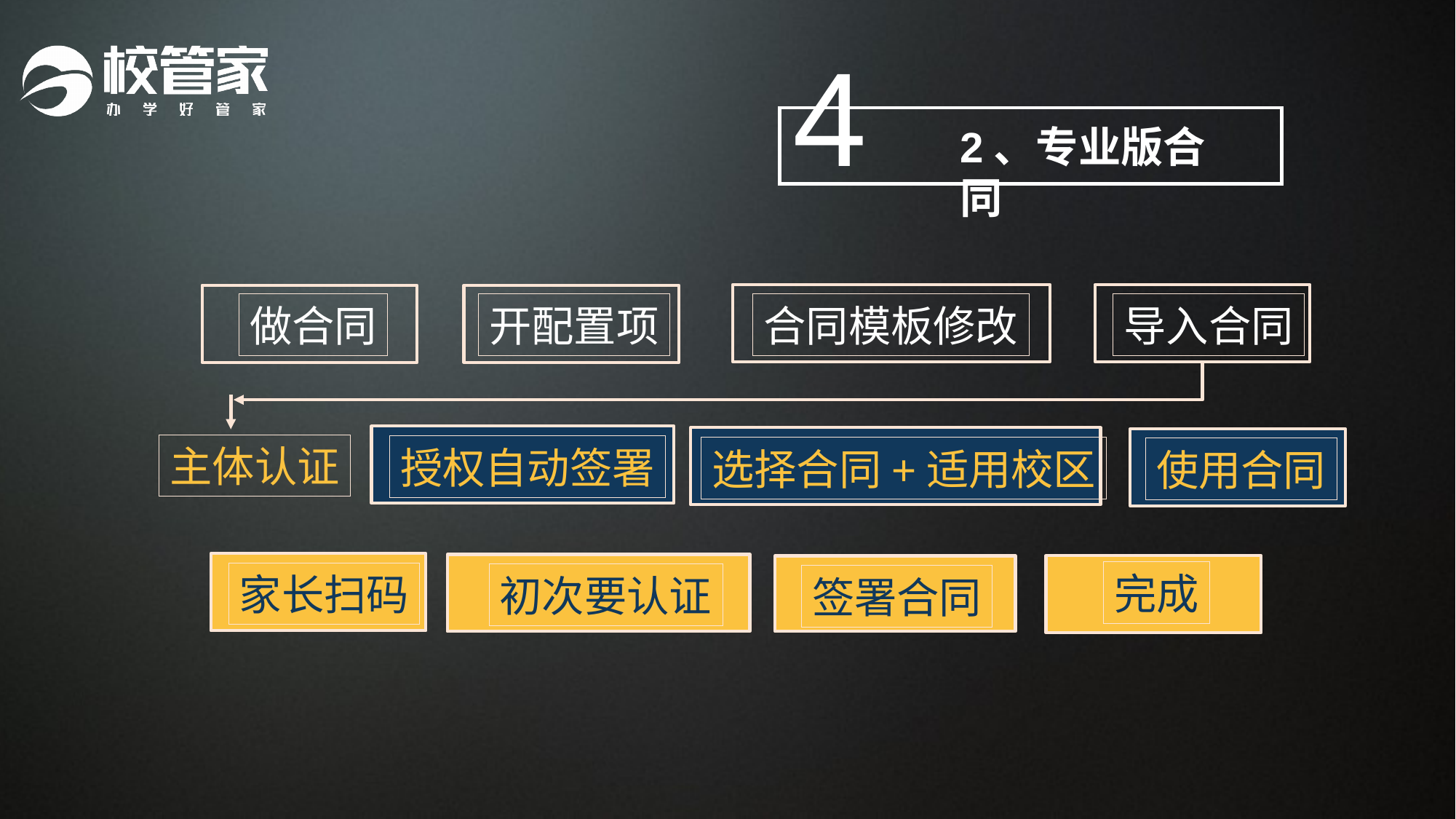

4

2、专业版合同

做合同
开配置项
合同模板修改
导入合同

主体认证
授权自动签署
选择合同+适用校区
使用合同

完成
家长扫码
初次要认证
签署合同